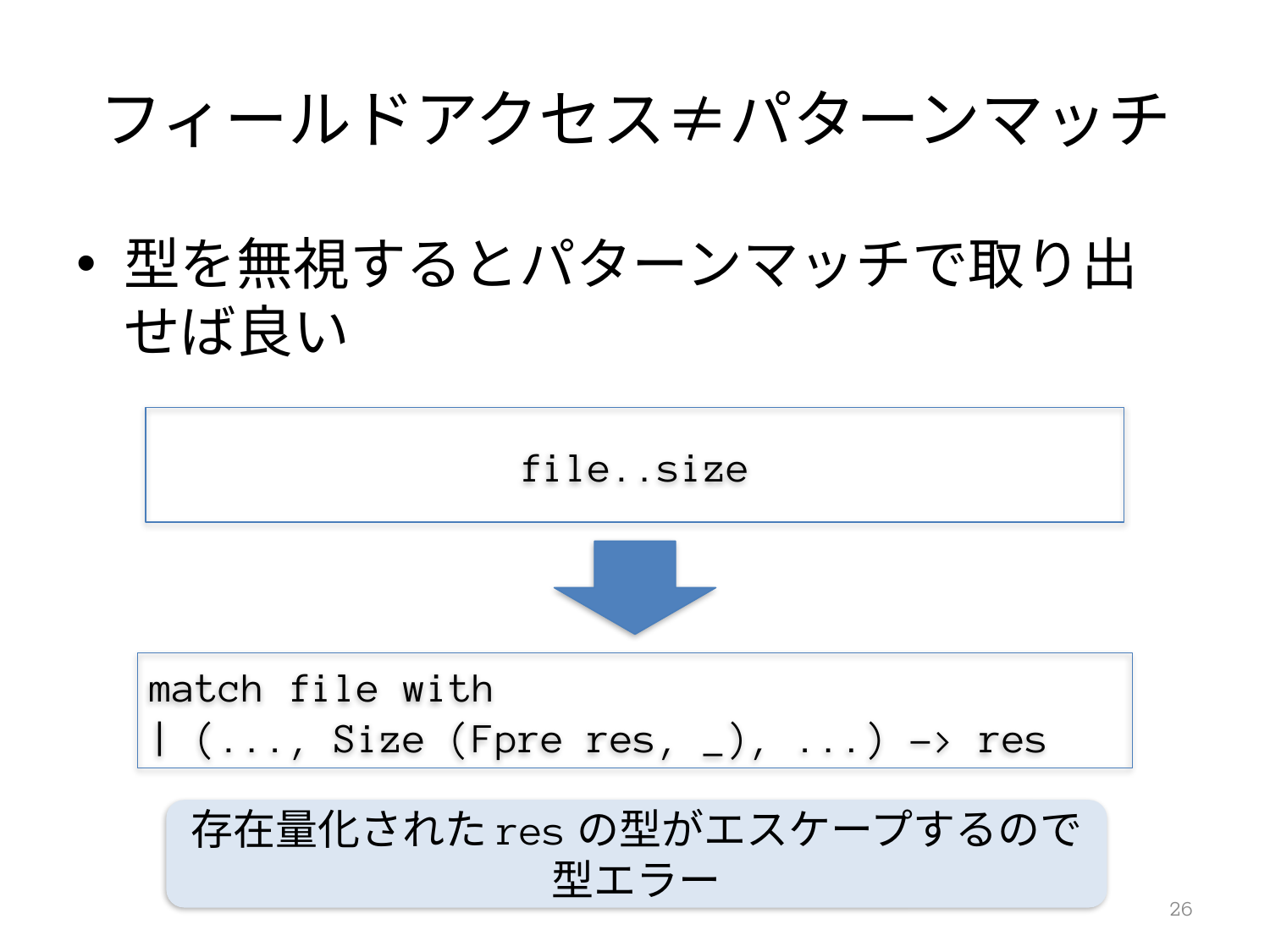

# フィールドアクセス≠パターンマッチ
型を無視するとパターンマッチで取り出せば良い
file..size

match file with
| (..., Size (Fpre res, _), ...) -> res
存在量化されたresの型がエスケープするので型エラー
26